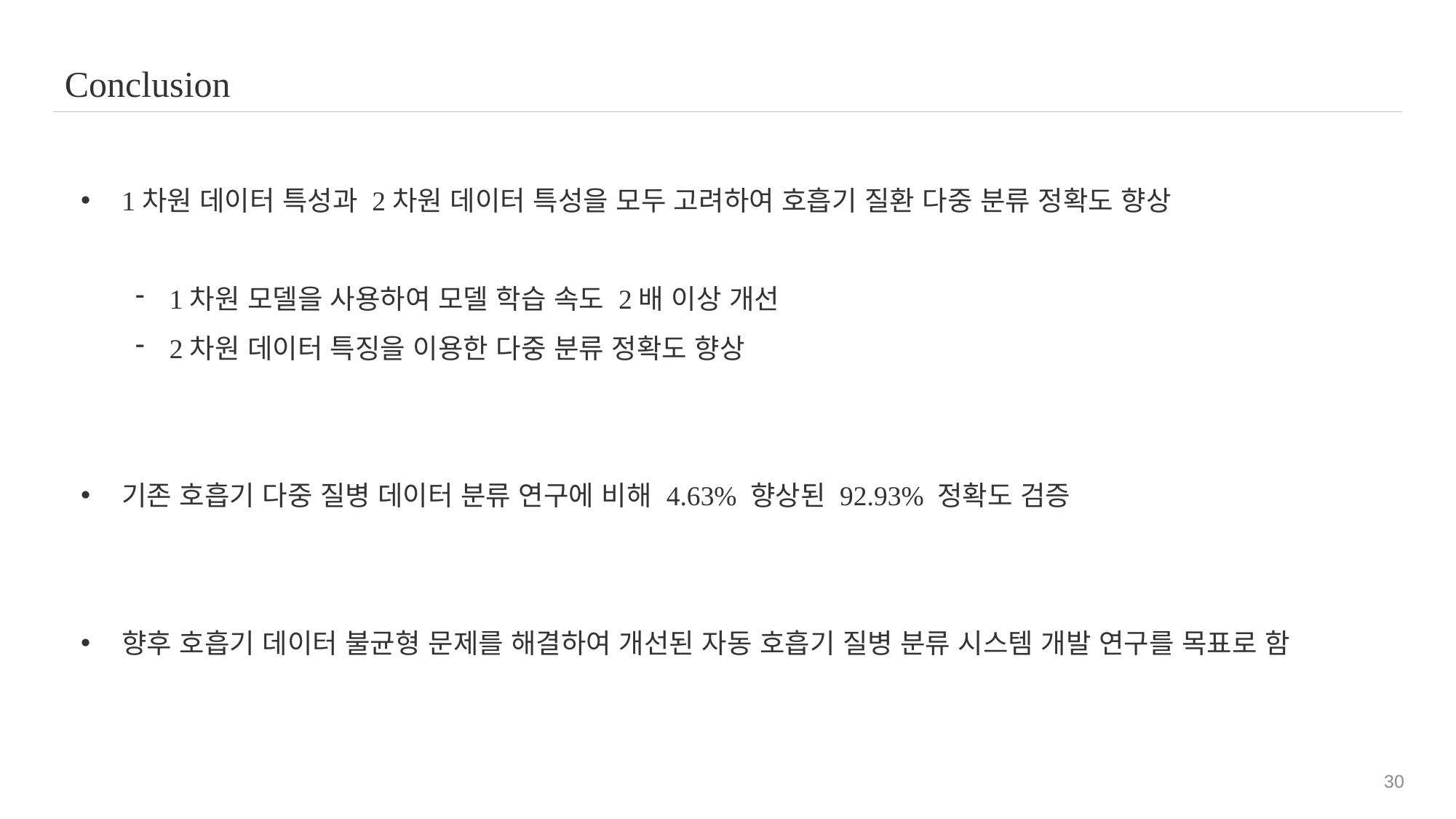

Conclusion
1차원 데이터 특성과 2차원 데이터 특성을 모두 고려하여 호흡기 질환 다중 분류 정확도 향상

1차원 모델을 사용하여 모델 학습 속도 2배 이상 개선
2차원 데이터 특징을 이용한 다중 분류 정확도 향상

기존 호흡기 다중 질병 데이터 분류 연구에 비해 4.63% 향상된 92.93% 정확도 검증

향후 호흡기 데이터 불균형 문제를 해결하여 개선된 자동 호흡기 질병 분류 시스템 개발 연구를 목표로 함
30